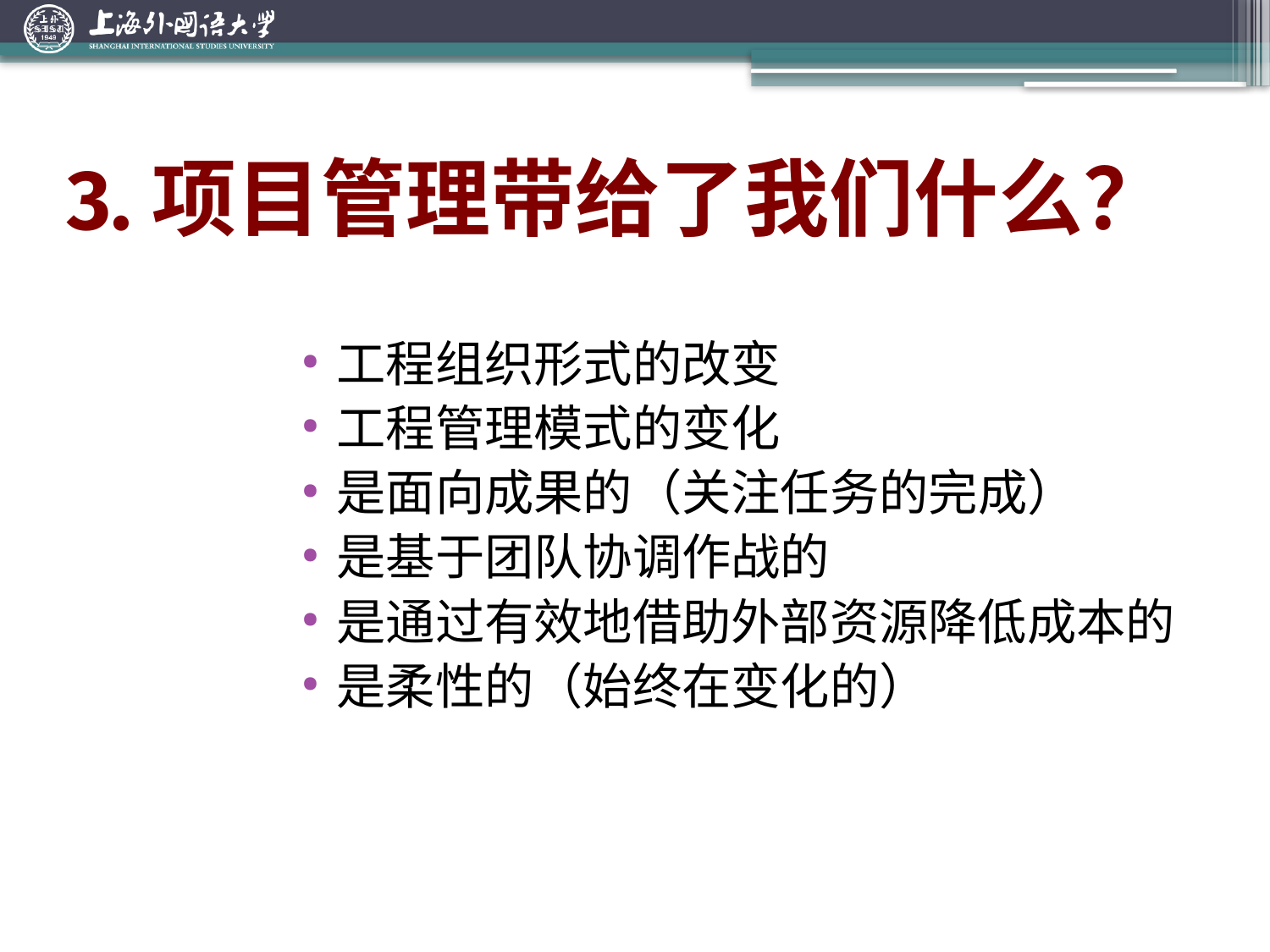

# 3.项目管理带给了我们什么？
工程组织形式的改变
工程管理模式的变化
是面向成果的（关注任务的完成）
是基于团队协调作战的
是通过有效地借助外部资源降低成本的
是柔性的（始终在变化的）